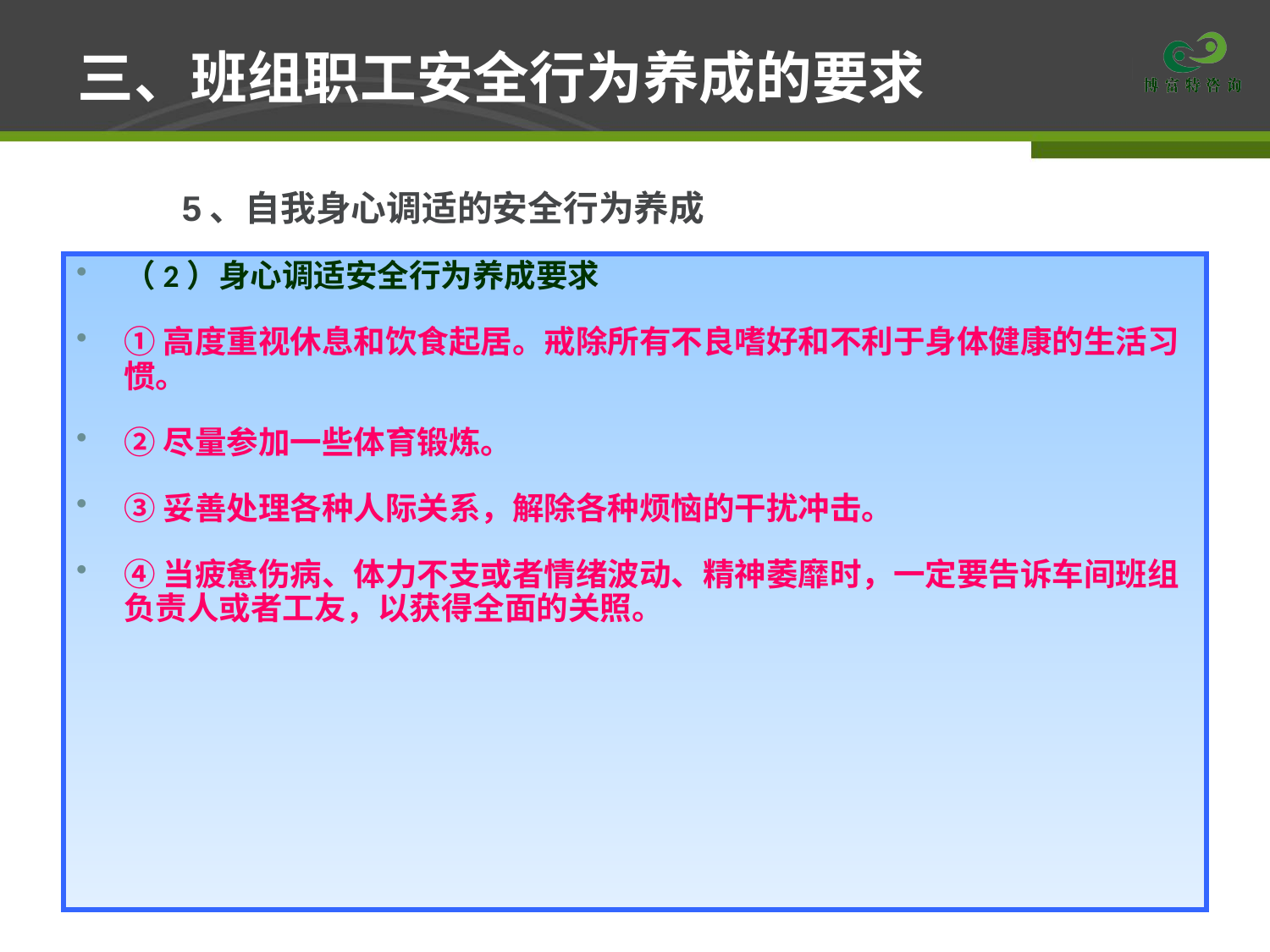

# 三、班组职工安全行为养成的要求
5、自我身心调适的安全行为养成
（2）身心调适安全行为养成要求
①高度重视休息和饮食起居。戒除所有不良嗜好和不利于身体健康的生活习惯。
②尽量参加一些体育锻炼。
③妥善处理各种人际关系，解除各种烦恼的干扰冲击。
④当疲惫伤病、体力不支或者情绪波动、精神萎靡时，一定要告诉车间班组负责人或者工友，以获得全面的关照。
66